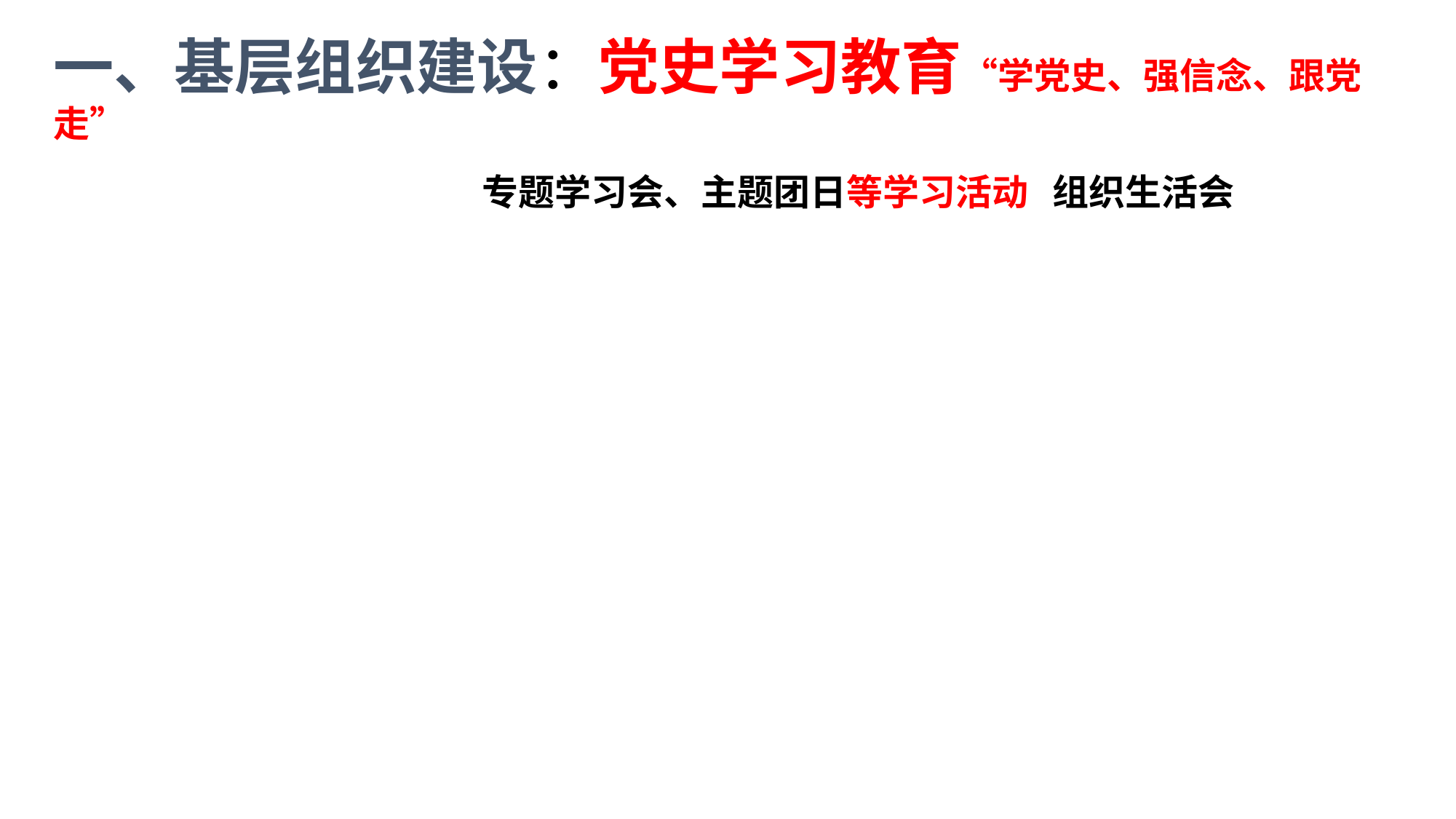

一、基层组织建设：党史学习教育“学党史、强信念、跟党走”
                              专题学习会、主题团日等学习活动   组织生活会